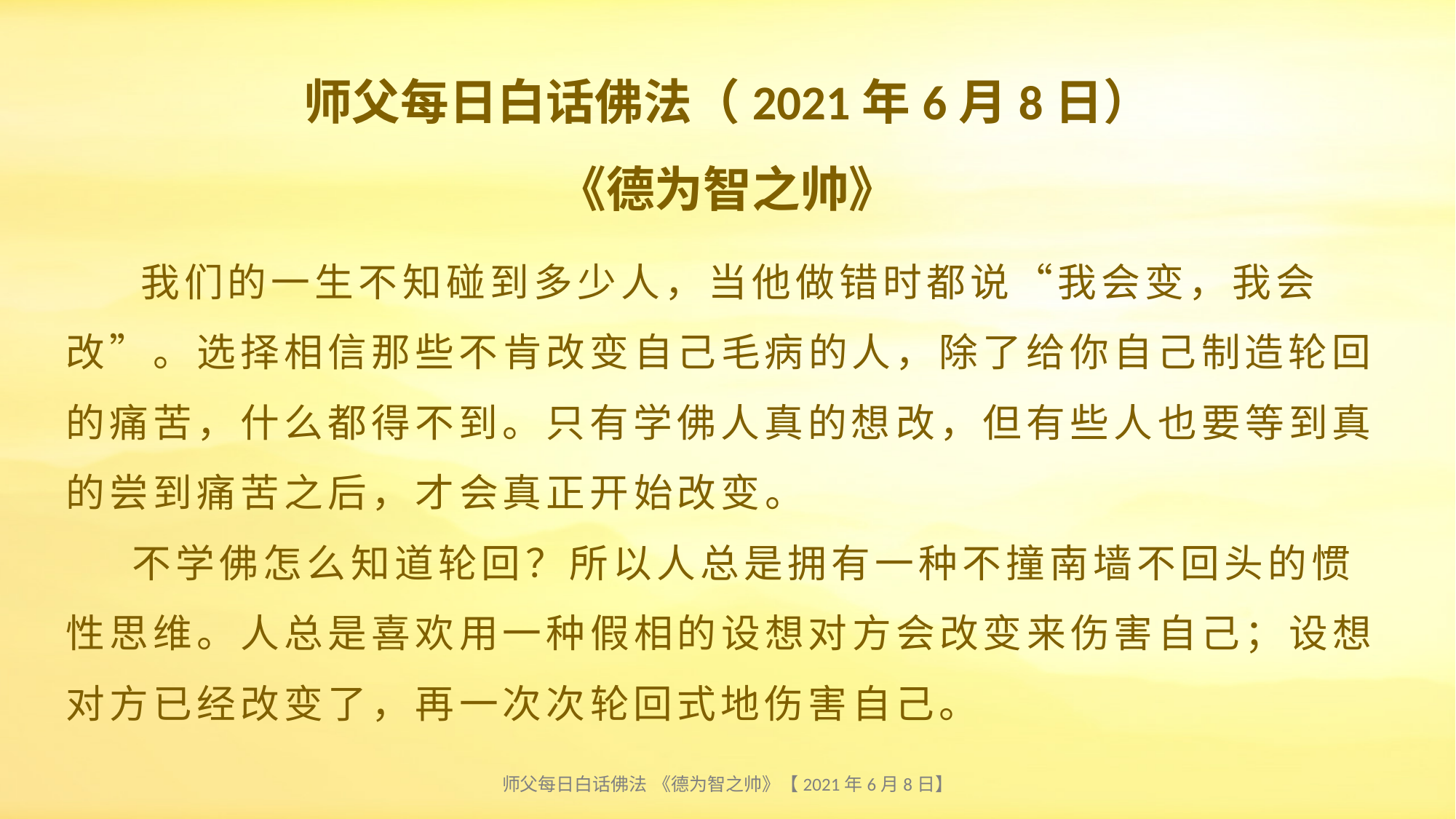

师父每日白话佛法（2021年6月8日）
《德为智之帅》
# 我们的一生不知碰到多少人，当他做错时都说“我会变，我会改”。选择相信那些不肯改变自己毛病的人，除了给你自己制造轮回的痛苦，什么都得不到。只有学佛人真的想改，但有些人也要等到真的尝到痛苦之后，才会真正开始改变。 不学佛怎么知道轮回？所以人总是拥有一种不撞南墙不回头的惯性思维。人总是喜欢用一种假相的设想对方会改变来伤害自己；设想对方已经改变了，再一次次轮回式地伤害自己。
师父每日白话佛法 《德为智之帅》【2021年6月8日】